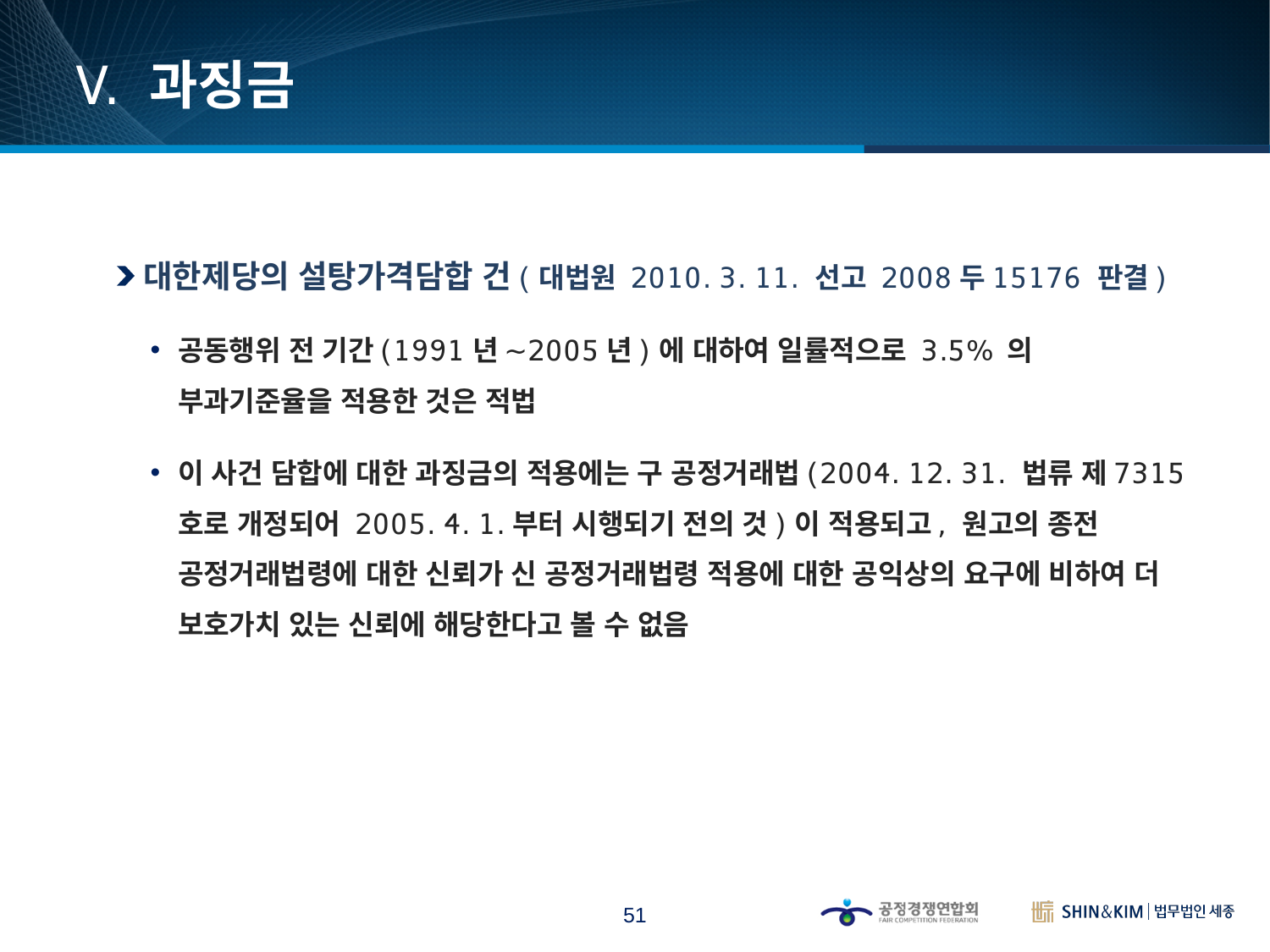

# V. 과징금
대한제당의 설탕가격담합 건(대법원 2010. 3. 11. 선고 2008두15176 판결)
공동행위 전 기간(1991년~2005년)에 대하여 일률적으로 3.5%의 부과기준율을 적용한 것은 적법
이 사건 담합에 대한 과징금의 적용에는 구 공정거래법(2004. 12. 31. 법류 제7315호로 개정되어 2005. 4. 1.부터 시행되기 전의 것)이 적용되고, 원고의 종전 공정거래법령에 대한 신뢰가 신 공정거래법령 적용에 대한 공익상의 요구에 비하여 더 보호가치 있는 신뢰에 해당한다고 볼 수 없음

51